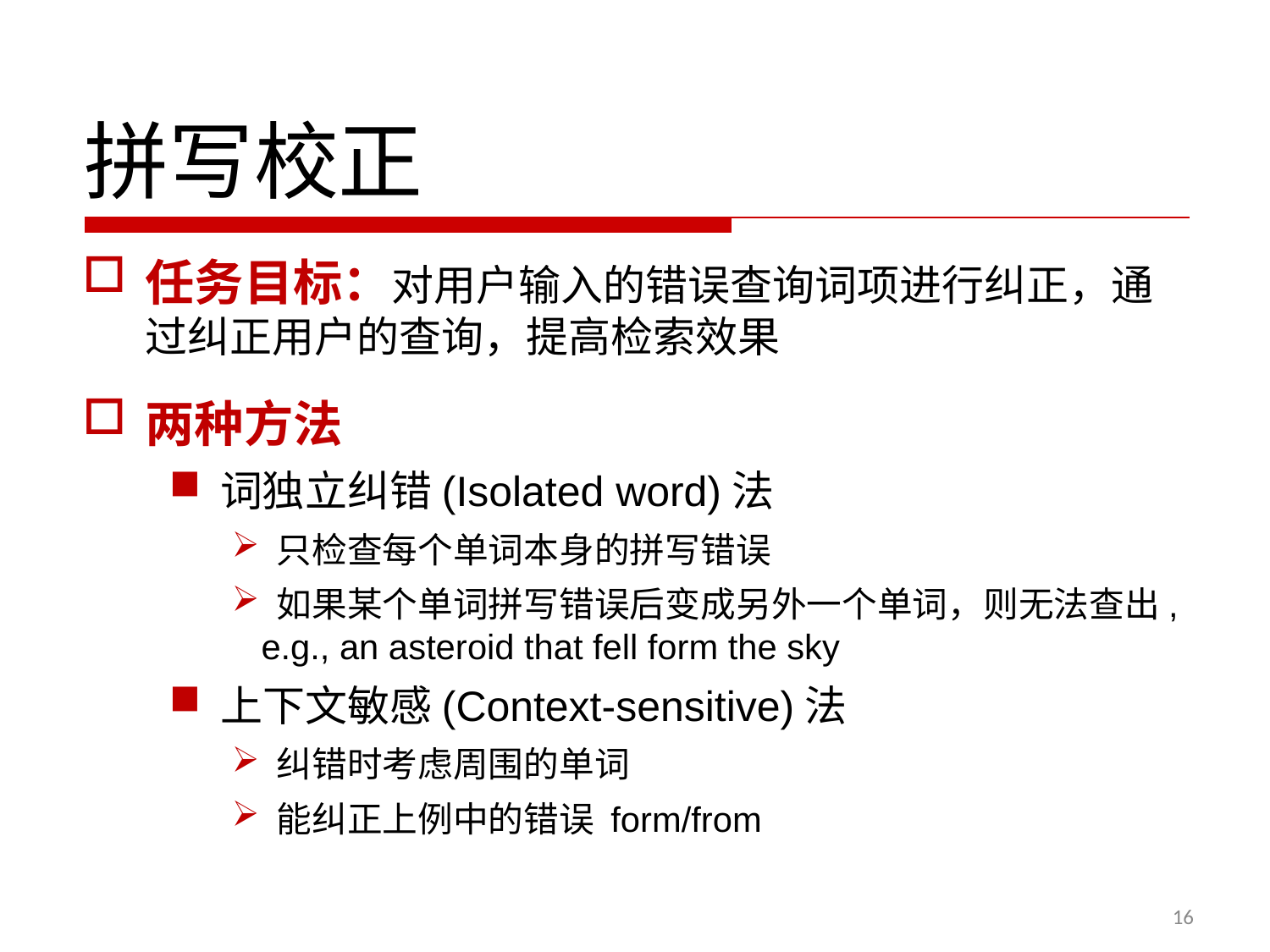

拼写校正
任务目标：对用户输入的错误查询词项进行纠正，通  过纠正用户的查询，提高检索效果
两种方法
词独立纠错(Isolated word)法
 只检查每个单词本身的拼写错误
 如果某个单词拼写错误后变成另外一个单词，则无法查出,
   e.g., an asteroid that fell form the sky
上下文敏感(Context-sensitive)法
 纠错时考虑周围的单词
 能纠正上例中的错误 form/from
16